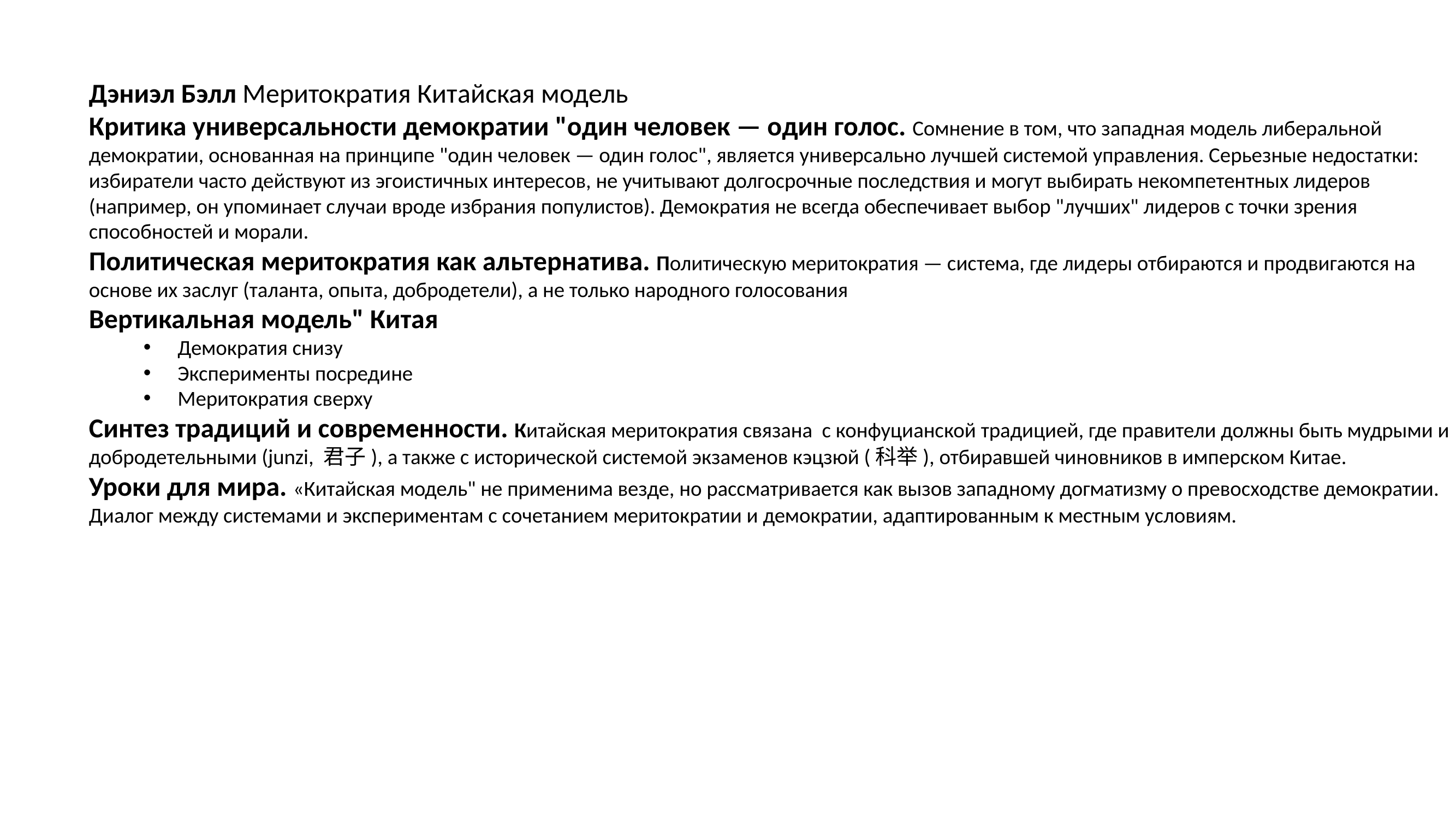

Дэниэл Бэлл Меритократия Китайская модель
Критика универсальности демократии "один человек — один голос. Сомнение в том, что западная модель либеральной демократии, основанная на принципе "один человек — один голос", является универсально лучшей системой управления. Серьезные недостатки: избиратели часто действуют из эгоистичных интересов, не учитывают долгосрочные последствия и могут выбирать некомпетентных лидеров (например, он упоминает случаи вроде избрания популистов). Демократия не всегда обеспечивает выбор "лучших" лидеров с точки зрения способностей и морали.
Политическая меритократия как альтернатива. Политическую меритократия — система, где лидеры отбираются и продвигаются на основе их заслуг (таланта, опыта, добродетели), а не только народного голосования
Вертикальная модель" Китая
Демократия снизу
Эксперименты посредине
Меритократия сверху
Синтез традиций и современности. Китайская меритократия связана  с конфуцианской традицией, где правители должны быть мудрыми и добродетельными (junzi, 君子), а также с исторической системой экзаменов кэцзюй (科举), отбиравшей чиновников в имперском Китае.
Уроки для мира. «Китайская модель" не применима везде, но рассматривается как вызов западному догматизму о превосходстве демократии. Диалог между системами и экспериментам с сочетанием меритократии и демократии, адаптированным к местным условиям.